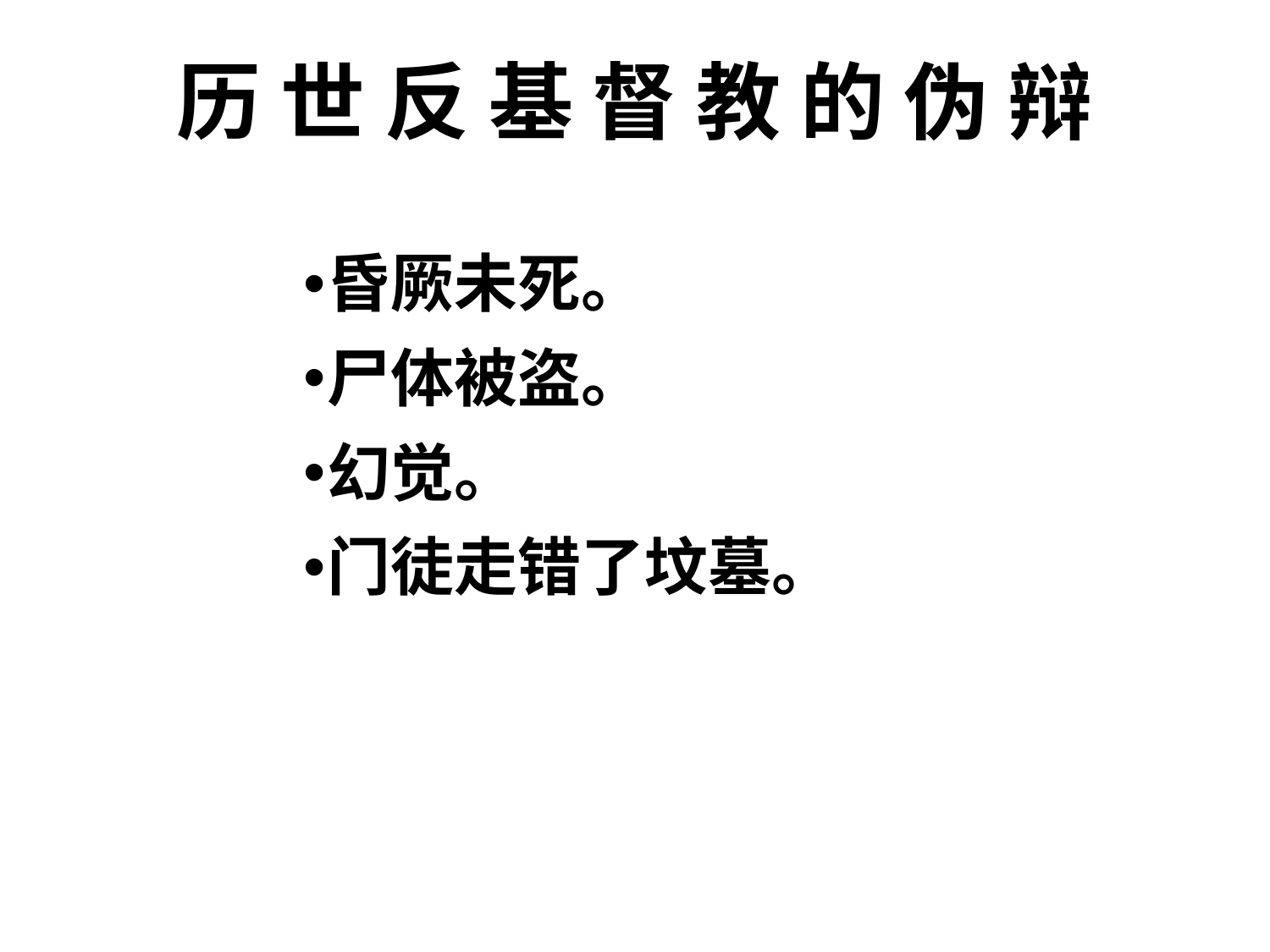

# 历 世 反 基 督 教 的 伪 辩
昏厥未死。
尸体被盗。
幻觉。
门徒走错了坟墓。